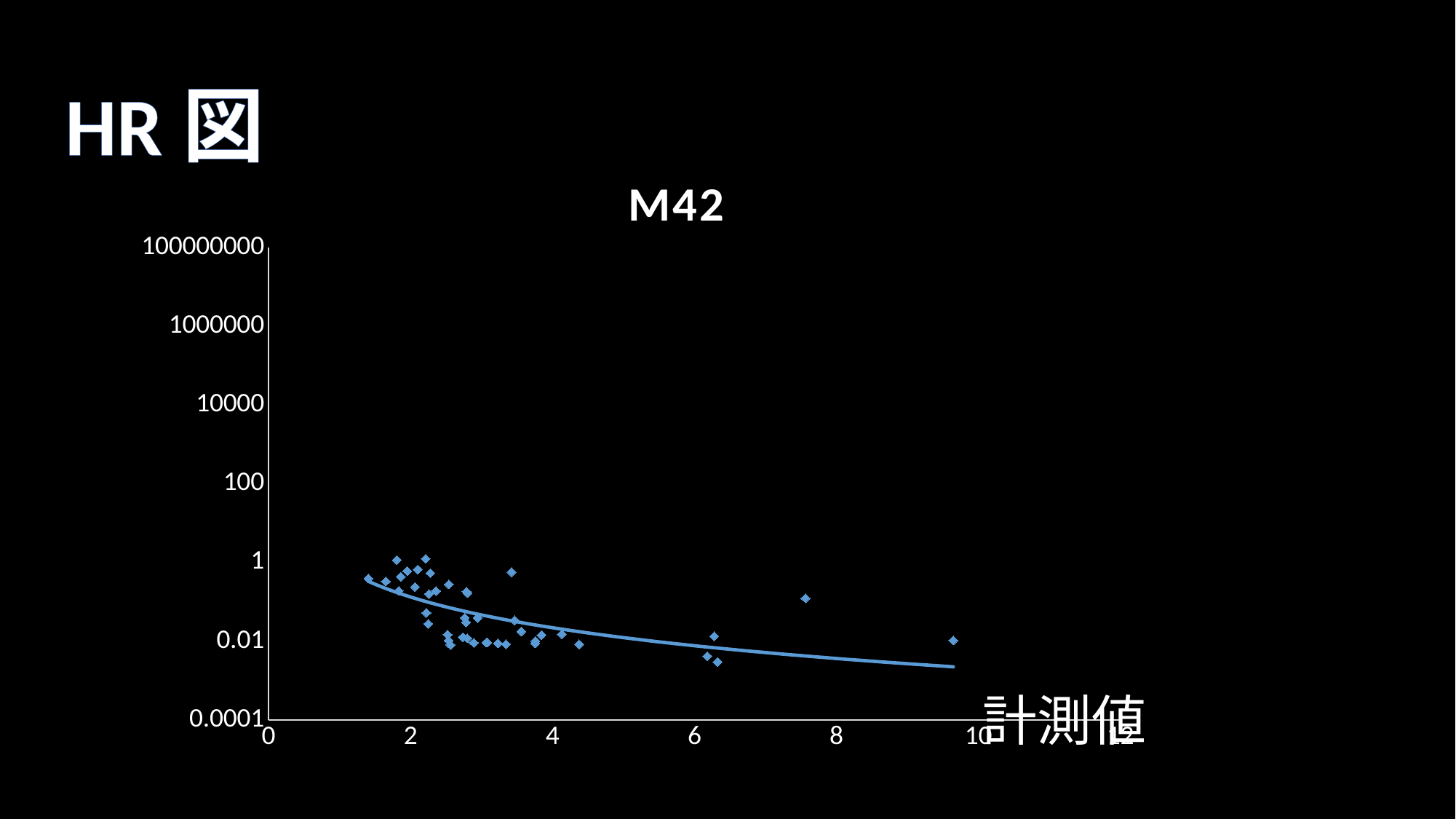

HR図

### Chart: M42

| Category |  |
|---|---|
計測値